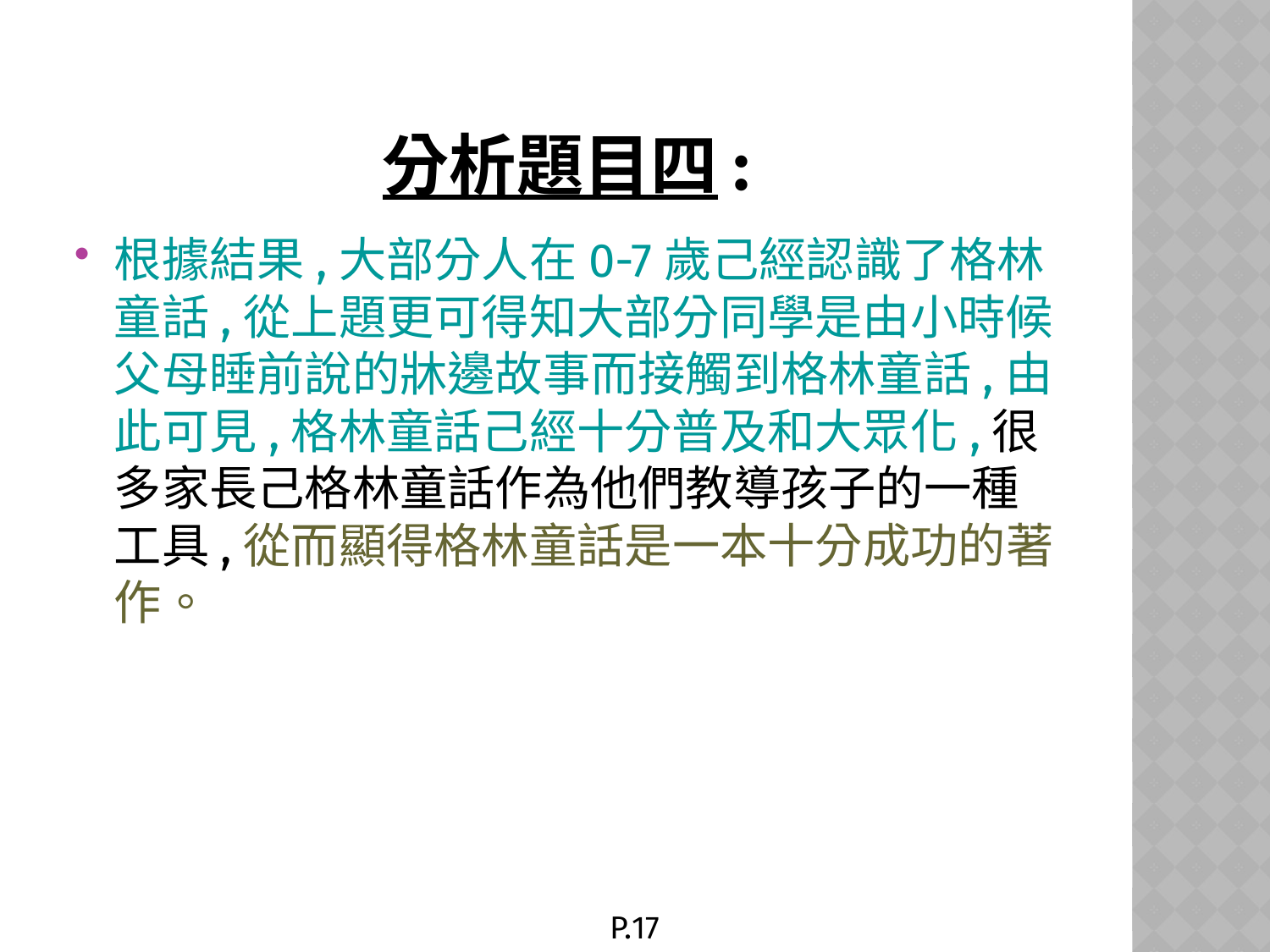

# 分析題目四:
根據結果,大部分人在0-7歲己經認識了格林童話,從上題更可得知大部分同學是由小時候父母睡前說的牀邊故事而接觸到格林童話,由此可見,格林童話己經十分普及和大眾化,很多家長己格林童話作為他們教導孩子的一種工具,從而顯得格林童話是一本十分成功的著作。
P.17